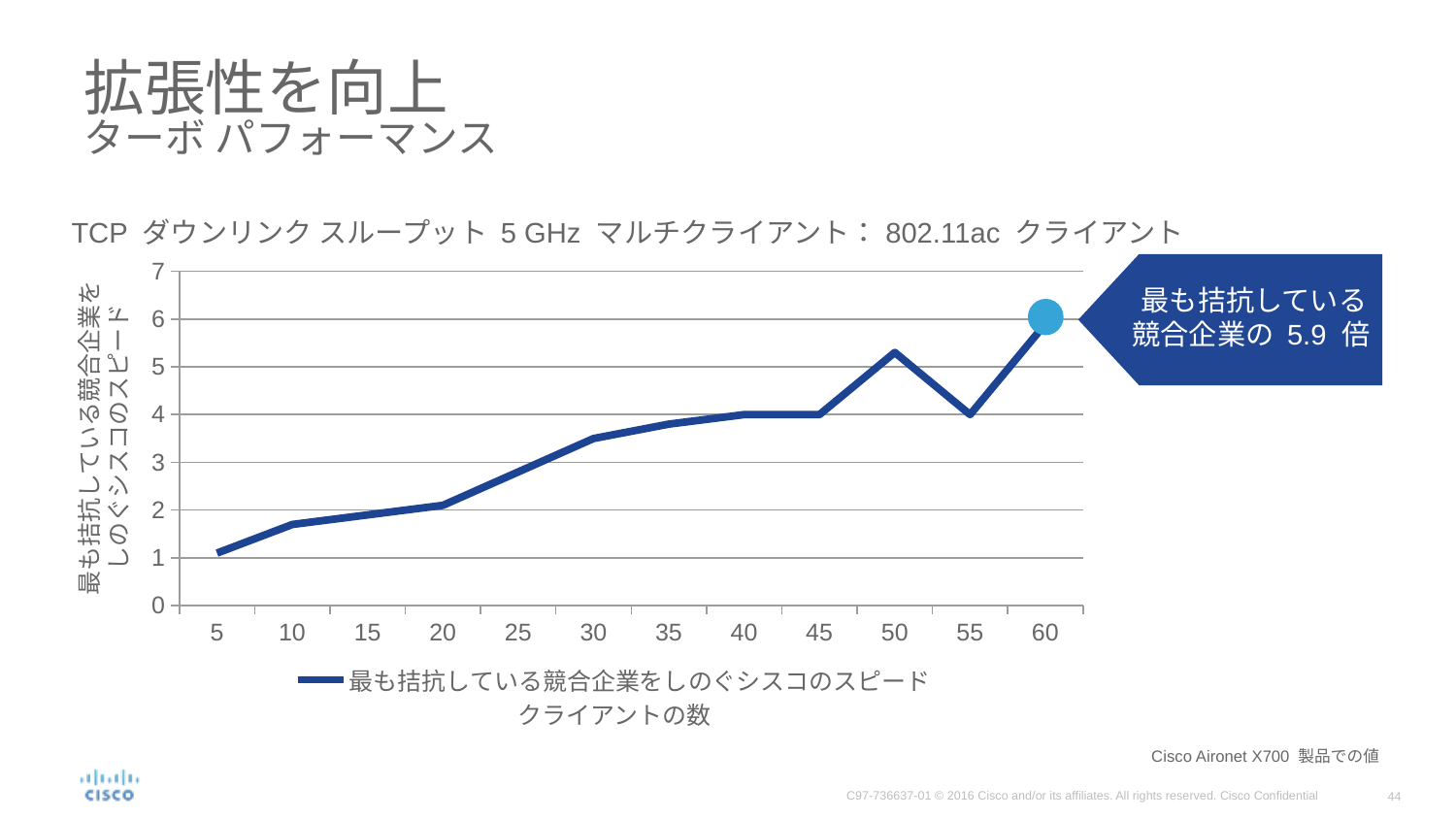

# 拡張性を向上 ターボ パフォーマンス

TCP ダウンリンク スループット 5 GHz マルチクライアント：802.11ac クライアント

### Chart

| Category | 最も拮抗している競合企業をしのぐシスコのスピード |
|---|---|
| 5 | 1.1 |
| 10 | 1.7 |
| 15 | 1.9 |
| 20 | 2.1 |
| 25 | 2.8 |
| 30 | 3.5 |
| 35 | 3.8 |
| 40 | 4.0 |
| 45 | 4.0 |
| 50 | 5.3 |
| 55 | 4.0 |
| 60 | 5.9 |
最も拮抗している
競合企業の 5.9 倍

最も拮抗している競合企業をしのぐシスコのスピード
クライアントの数
Cisco Aironet X700 製品での値